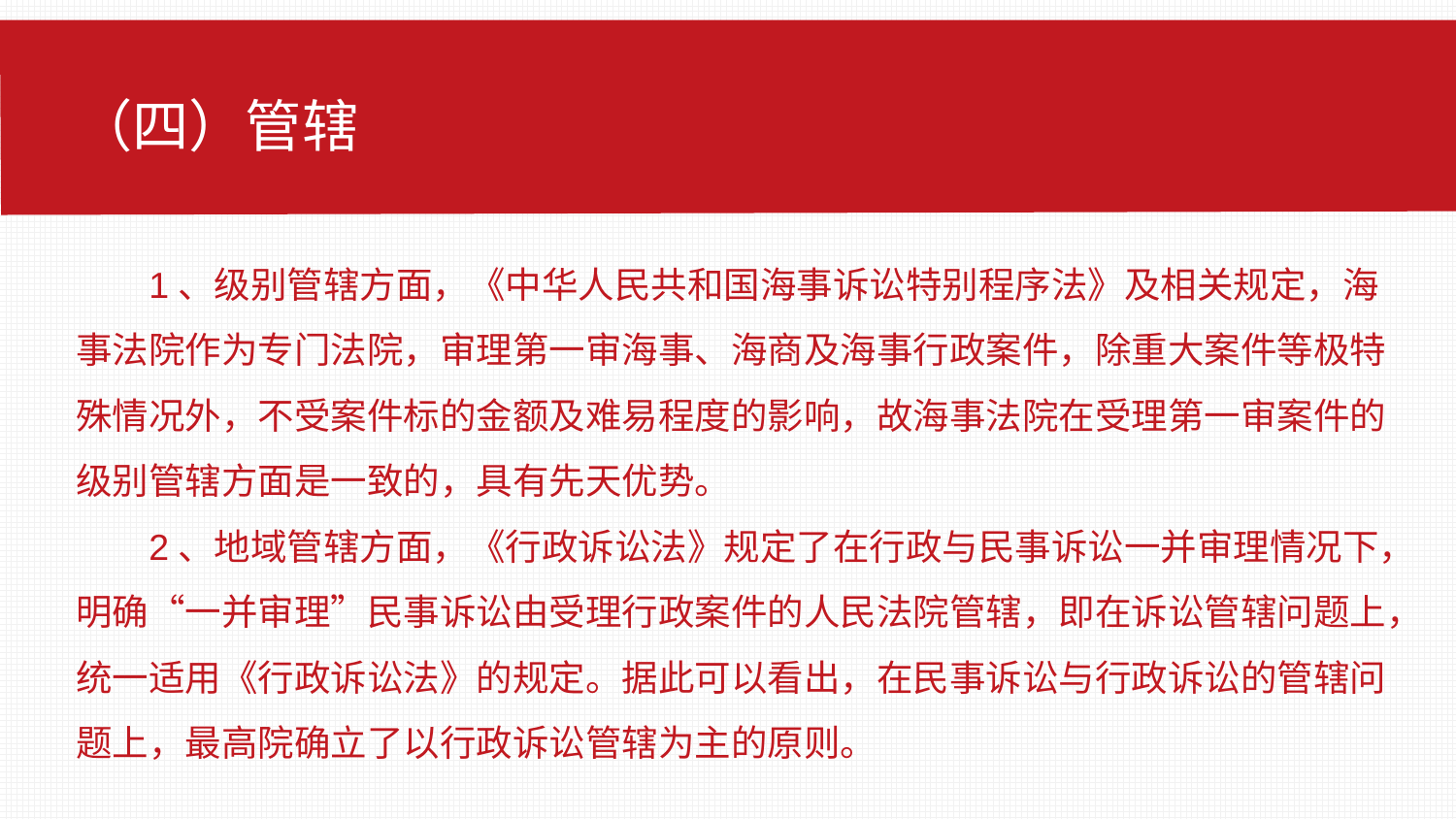

（四）管辖
1、级别管辖方面，《中华人民共和国海事诉讼特别程序法》及相关规定，海事法院作为专门法院，审理第一审海事、海商及海事行政案件，除重大案件等极特殊情况外，不受案件标的金额及难易程度的影响，故海事法院在受理第一审案件的级别管辖方面是一致的，具有先天优势。
2、地域管辖方面，《行政诉讼法》规定了在行政与民事诉讼一并审理情况下，明确“一并审理”民事诉讼由受理行政案件的人民法院管辖，即在诉讼管辖问题上，统一适用《行政诉讼法》的规定。据此可以看出，在民事诉讼与行政诉讼的管辖问题上，最高院确立了以行政诉讼管辖为主的原则。